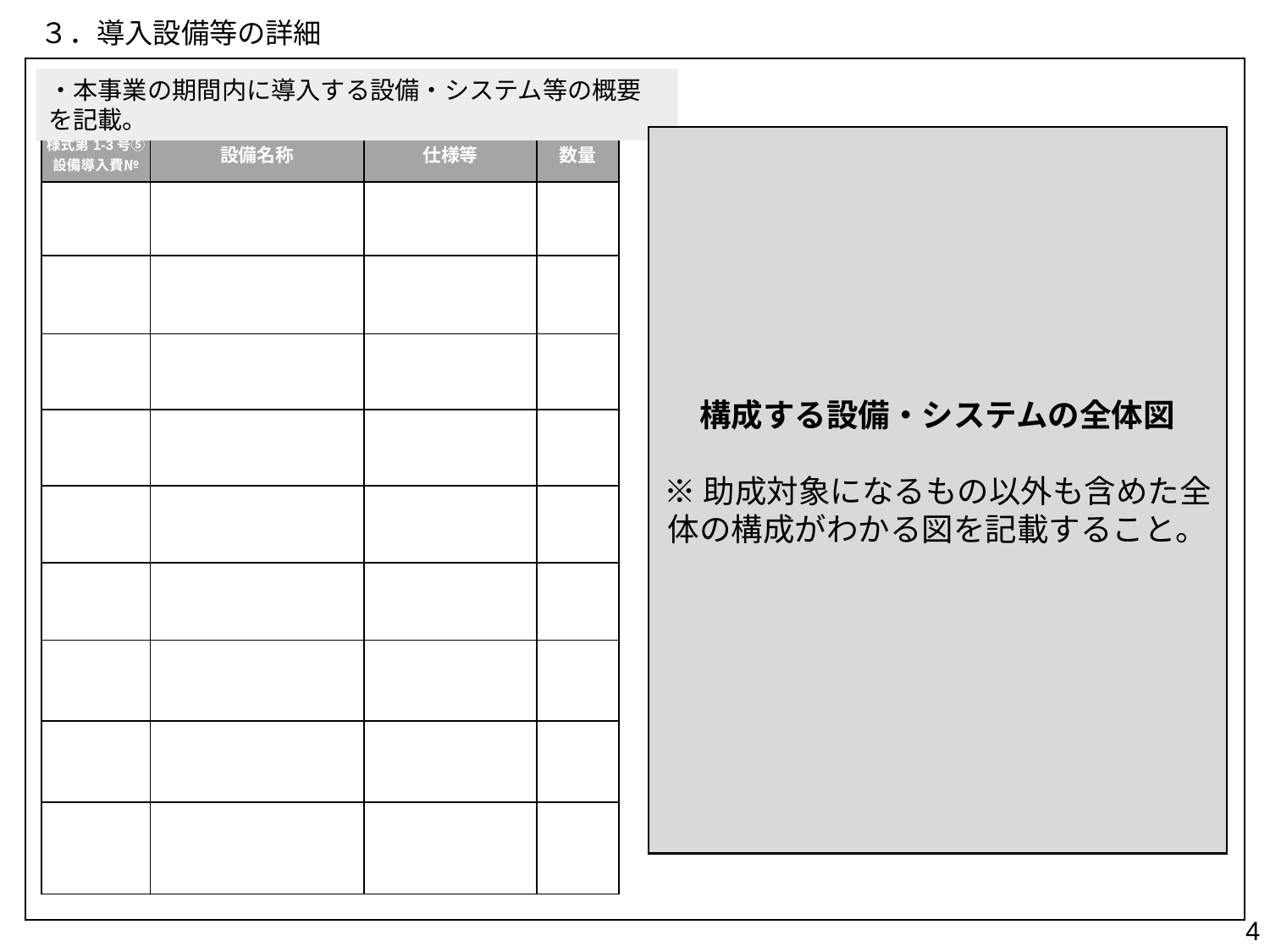

# ３．導入設備等の詳細

・本事業の期間内に導入する設備・システム等の概要を記載。
| 様式第1-3号⑤設備導入費№ | 設備名称 | 仕様等 | 数量 |
| --- | --- | --- | --- |
|  |  |  |  |
|  |  |  |  |
|  |  |  |  |
|  |  |  |  |
|  |  |  |  |
|  |  |  |  |
|  |  |  |  |
|  |  |  |  |
|  |  |  |  |
構成する設備・システムの全体図

※助成対象になるもの以外も含めた全体の構成がわかる図を記載すること。

4